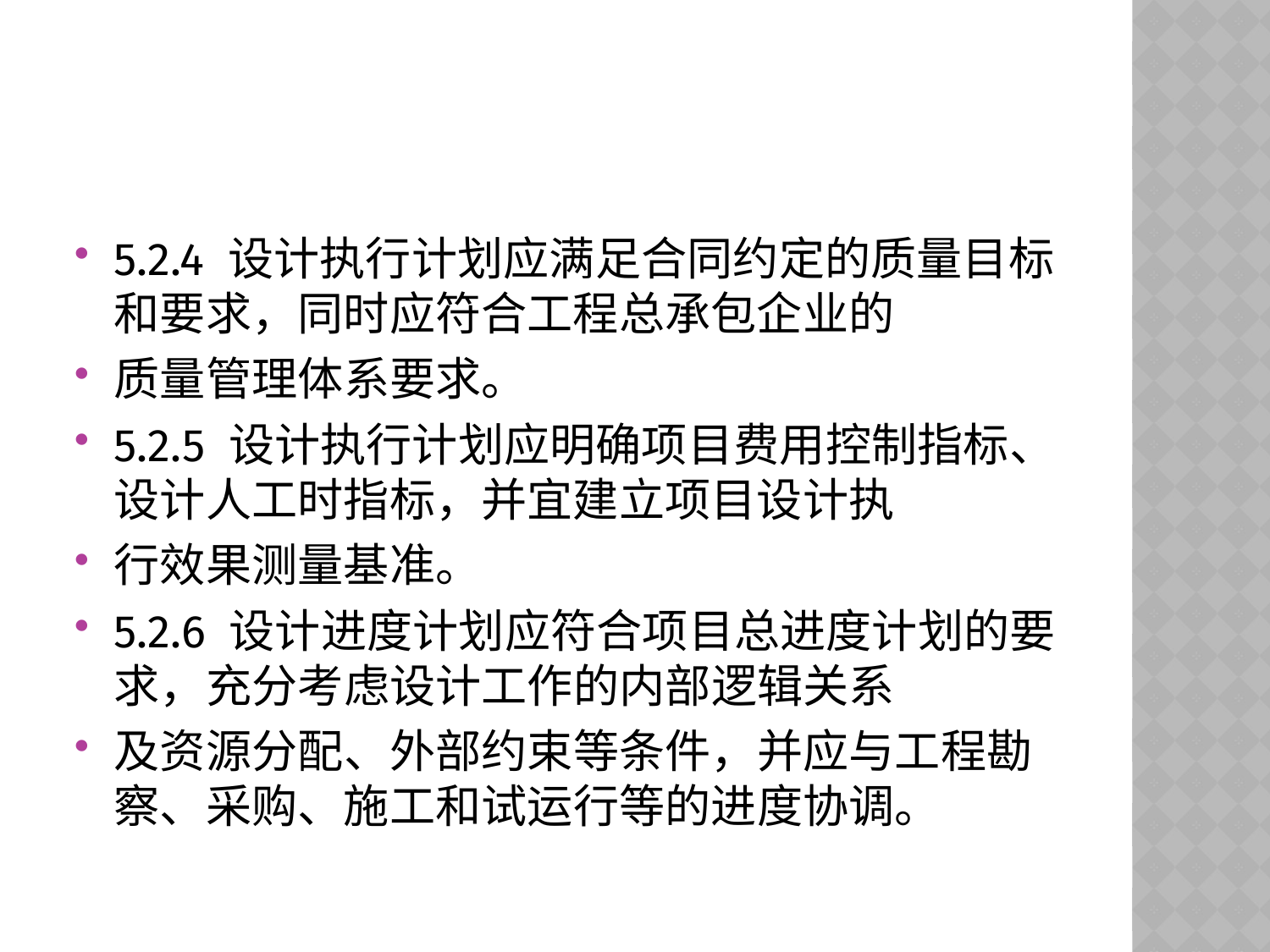

#
5.2.4 设计执行计划应满足合同约定的质量目标和要求，同时应符合工程总承包企业的
质量管理体系要求。
5.2.5 设计执行计划应明确项目费用控制指标、设计人工时指标，并宜建立项目设计执
行效果测量基准。
5.2.6 设计进度计划应符合项目总进度计划的要求，充分考虑设计工作的内部逻辑关系
及资源分配、外部约束等条件，并应与工程勘察、采购、施工和试运行等的进度协调。